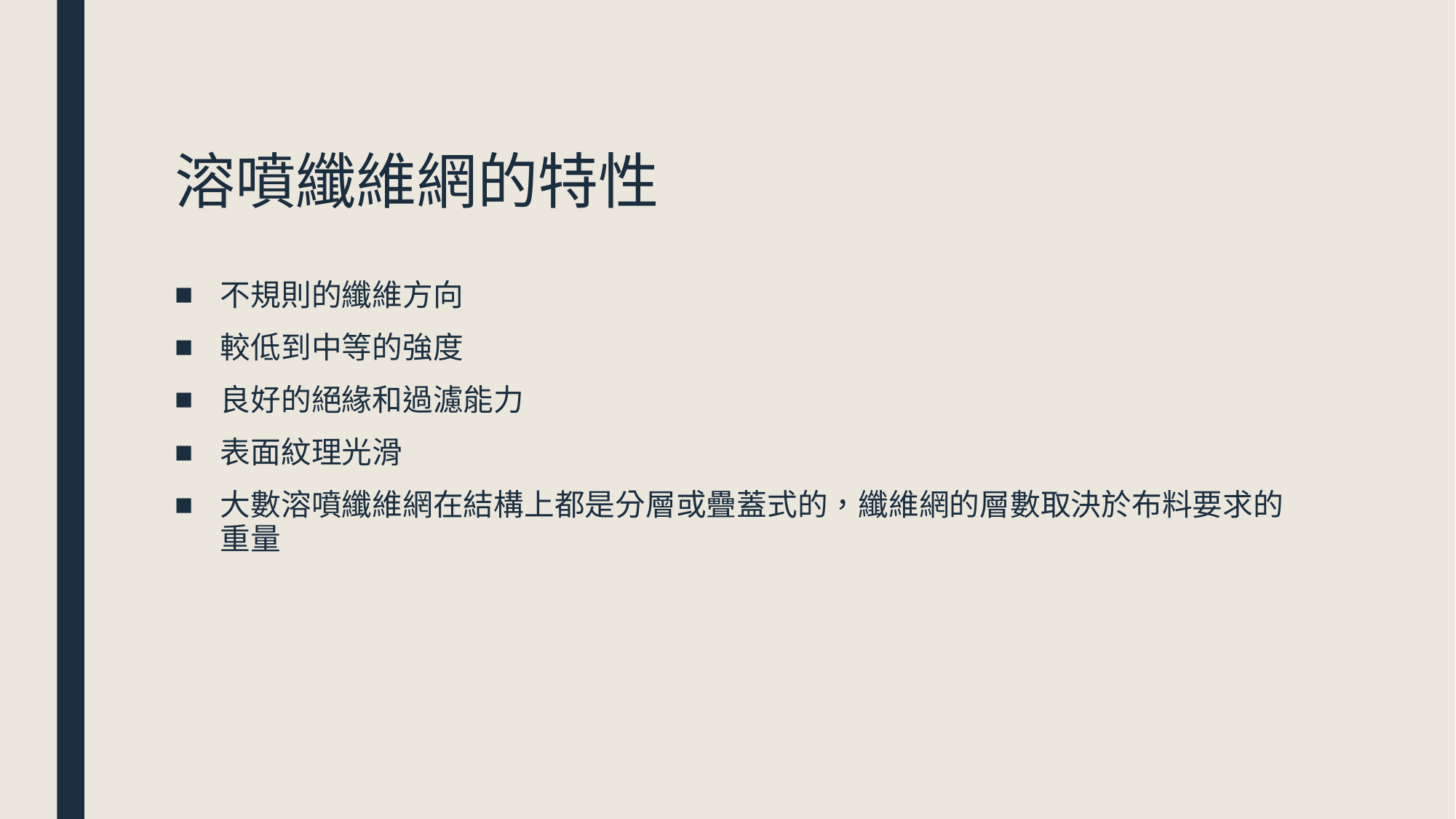

# 溶噴纖維網的特性
不規則的纖維方向
較低到中等的強度
良好的絕緣和過濾能力
表面紋理光滑
大數溶噴纖維網在結構上都是分層或疊蓋式的，纖維網的層數取決於布料要求的重量